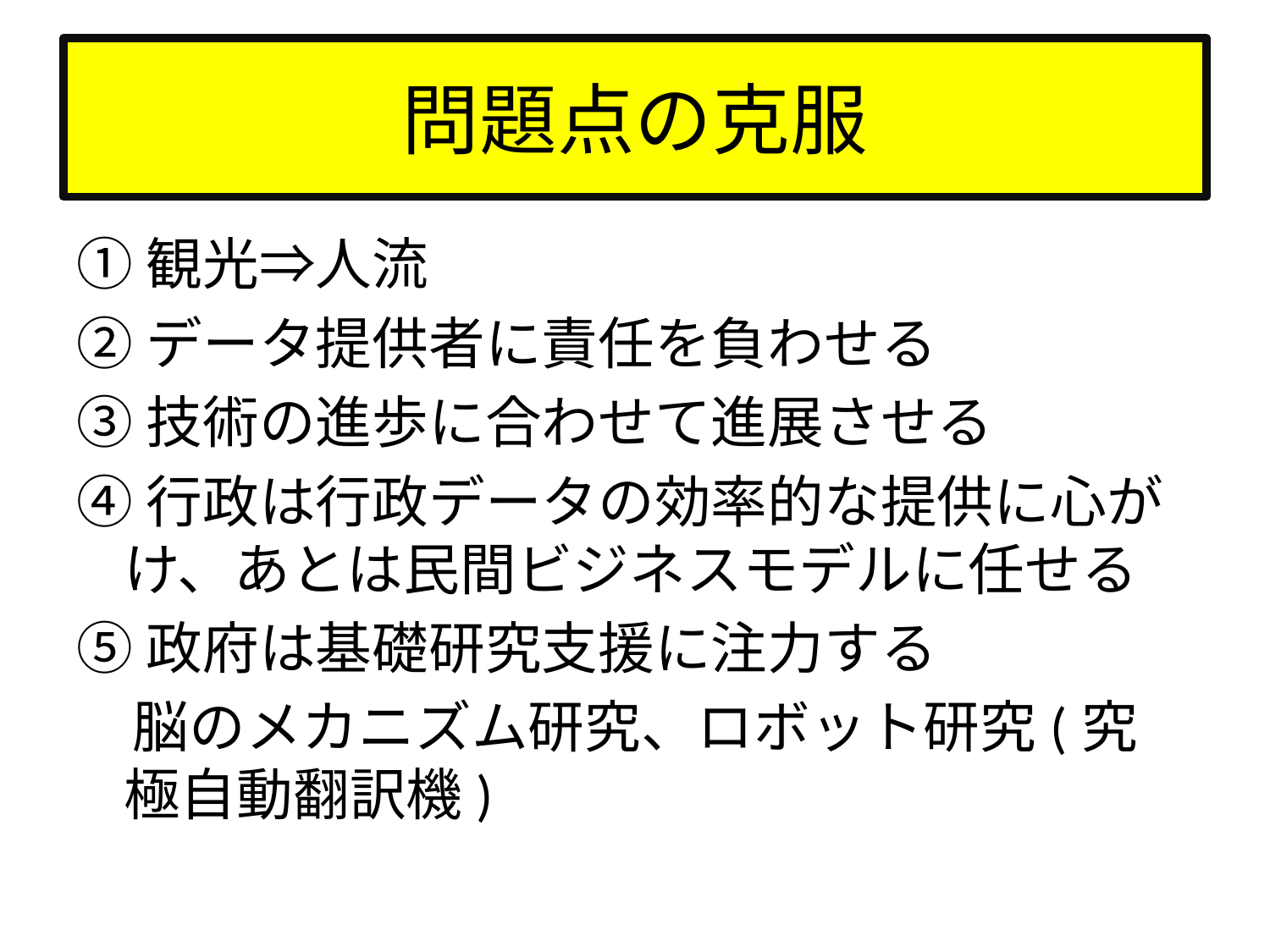

# 問題点の克服
①観光⇒人流
②データ提供者に責任を負わせる
③技術の進歩に合わせて進展させる
④行政は行政データの効率的な提供に心がけ、あとは民間ビジネスモデルに任せる
⑤政府は基礎研究支援に注力する
　脳のメカニズム研究、ロボット研究(究極自動翻訳機)